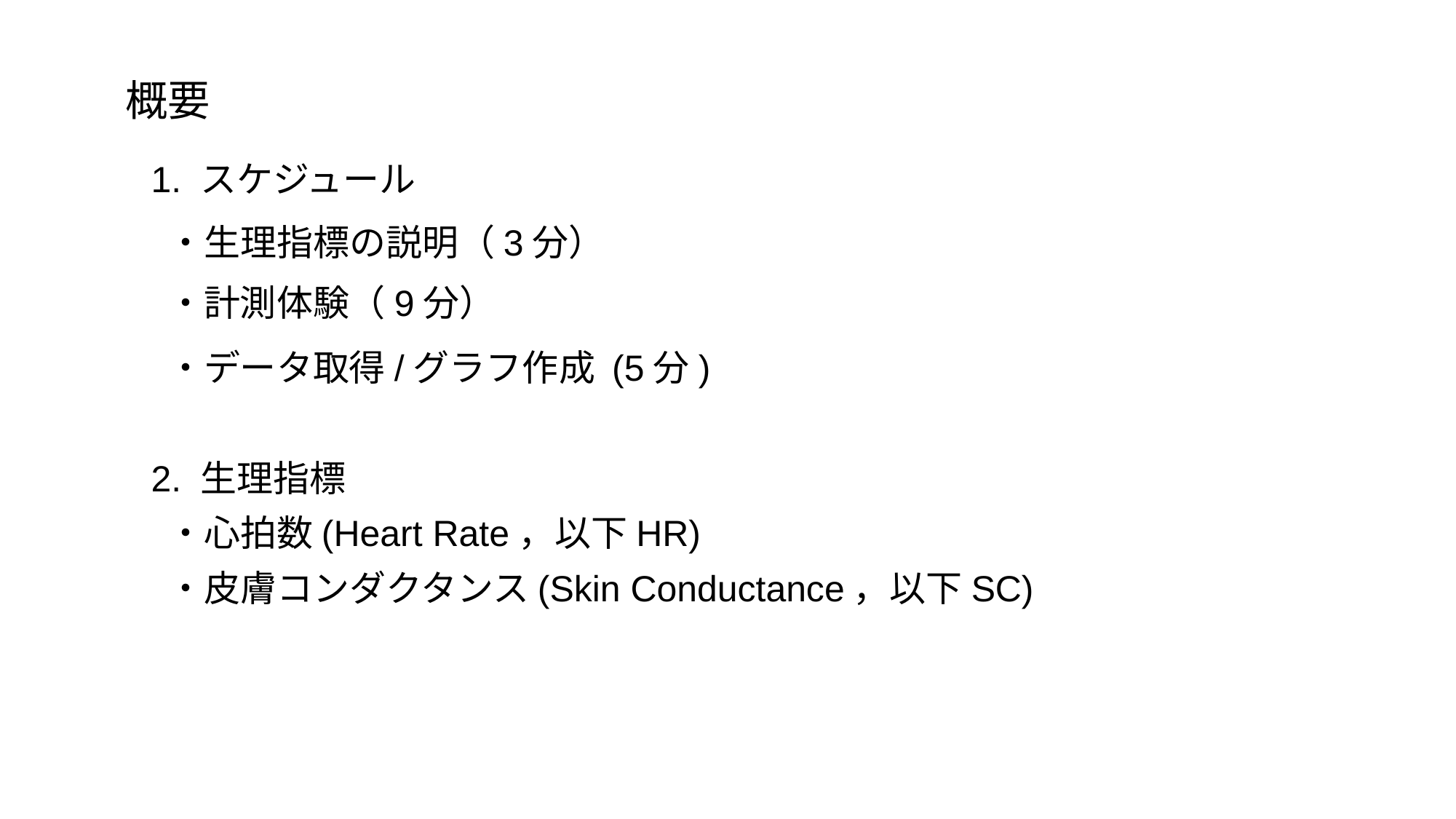

概要
1. スケジュール
・生理指標の説明（3分）
・計測体験（9分）
・データ取得/グラフ作成 (5分)
2. 生理指標
・心拍数(Heart Rate，以下HR)
・皮膚コンダクタンス(Skin Conductance，以下SC)